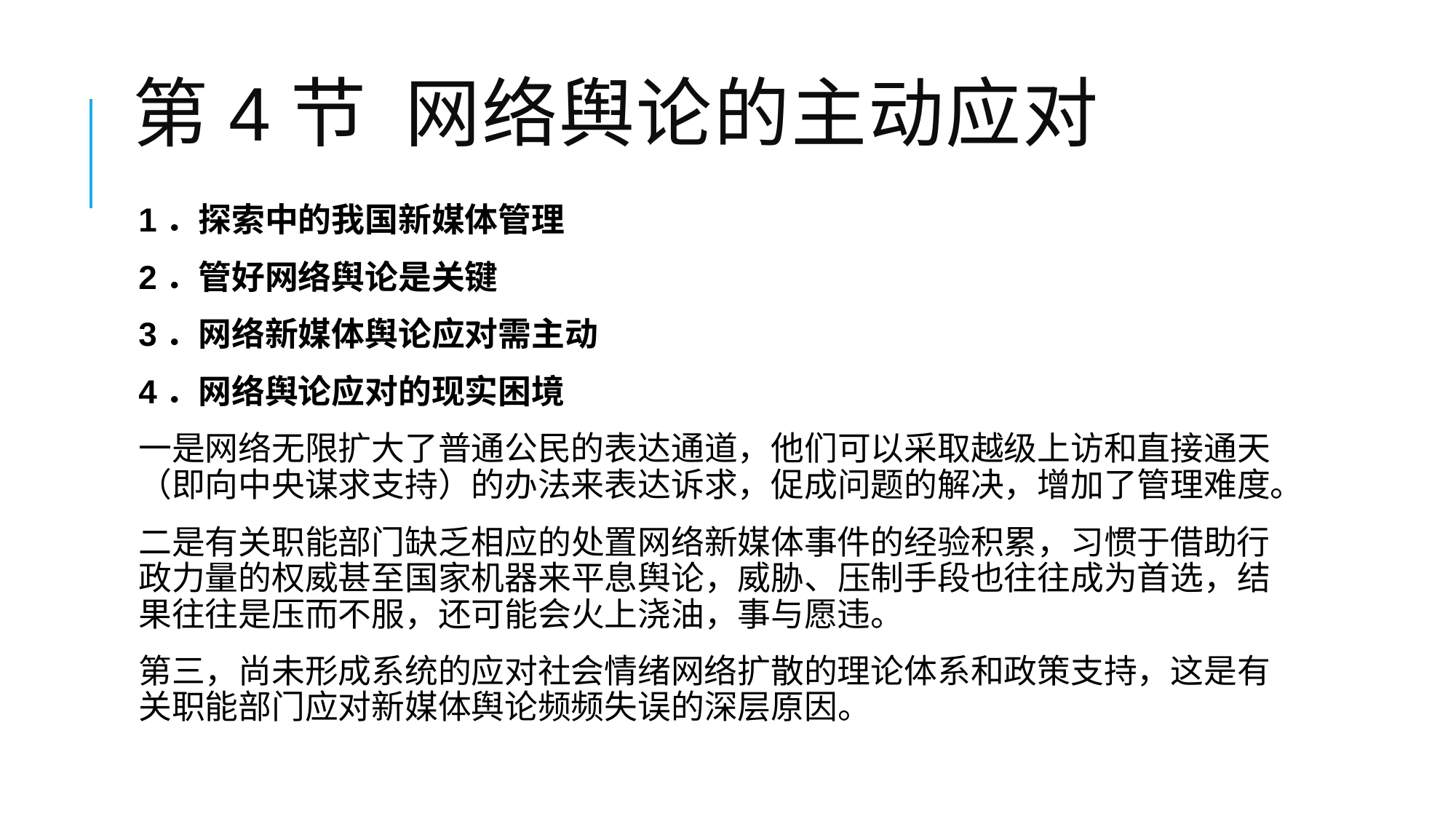

# 第4节  网络舆论的主动应对
1．探索中的我国新媒体管理
2．管好网络舆论是关键
3．网络新媒体舆论应对需主动
4．网络舆论应对的现实困境
一是网络无限扩大了普通公民的表达通道，他们可以采取越级上访和直接通天（即向中央谋求支持）的办法来表达诉求，促成问题的解决，增加了管理难度。
二是有关职能部门缺乏相应的处置网络新媒体事件的经验积累，习惯于借助行政力量的权威甚至国家机器来平息舆论，威胁、压制手段也往往成为首选，结果往往是压而不服，还可能会火上浇油，事与愿违。
第三，尚未形成系统的应对社会情绪网络扩散的理论体系和政策支持，这是有关职能部门应对新媒体舆论频频失误的深层原因。